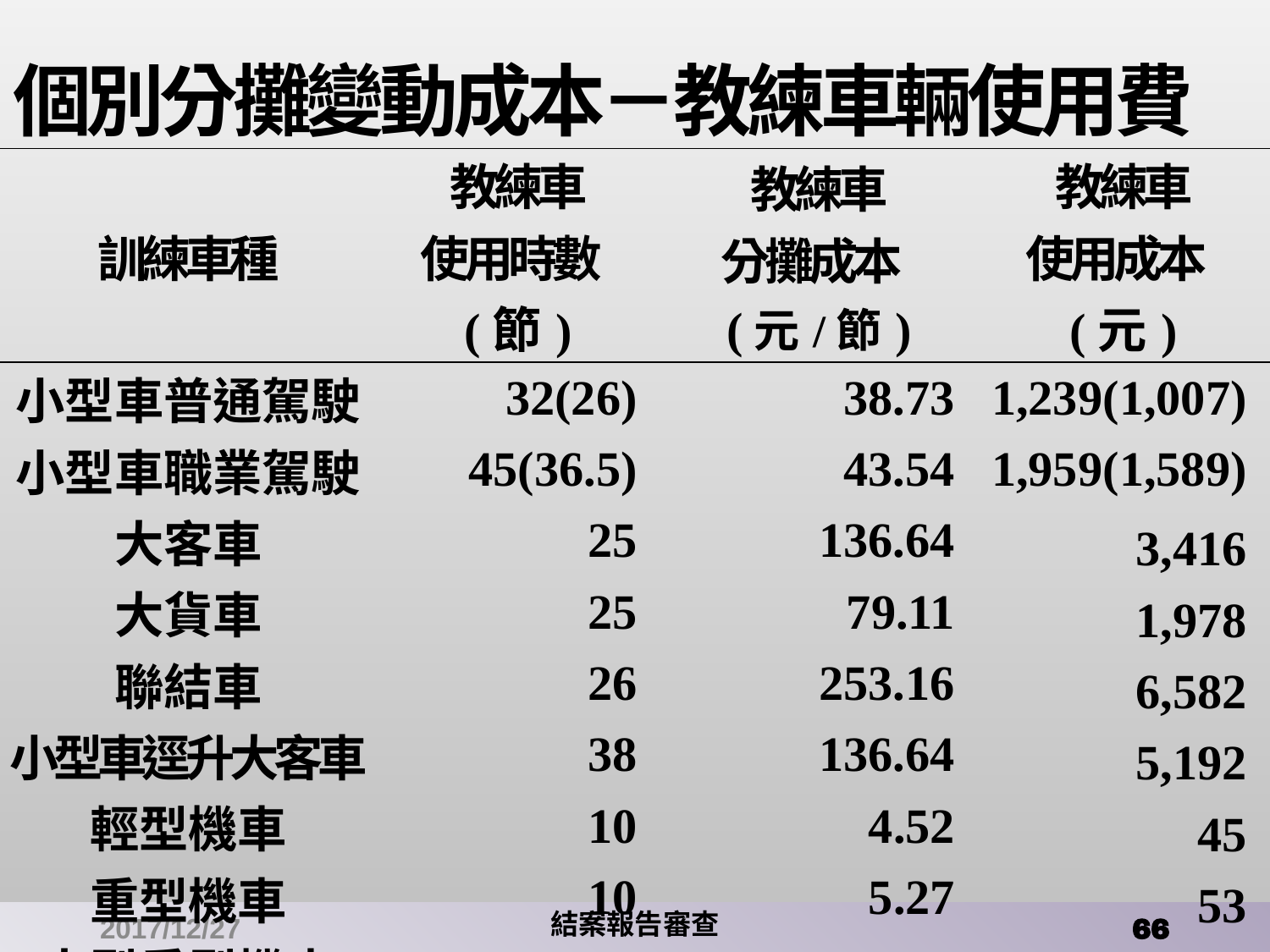

# 個別分攤變動成本－教練車輛使用費
| 訓練車種 | 教練車 使用時數(節) | 教練車 分攤成本(元/節) | 教練車 使用成本(元) |
| --- | --- | --- | --- |
| 小型車普通駕駛 | 32(26) | 38.73 | 1,239(1,007) |
| 小型車職業駕駛 | 45(36.5) | 43.54 | 1,959(1,589) |
| 大客車 | 25 | 136.64 | 3,416 |
| 大貨車 | 25 | 79.11 | 1,978 |
| 聯結車 | 26 | 253.16 | 6,582 |
| 小型車逕升大客車 | 38 | 136.64 | 5,192 |
| 輕型機車 | 10 | 4.52 | 45 |
| 重型機車 | 10 | 5.27 | 53 |
| 大型重型機車 | 28 | 32.45 | 909 |
| 小型車掛附拖車 | 16 | 54.74 | 876 |
2017/12/27
結案報告審查
66